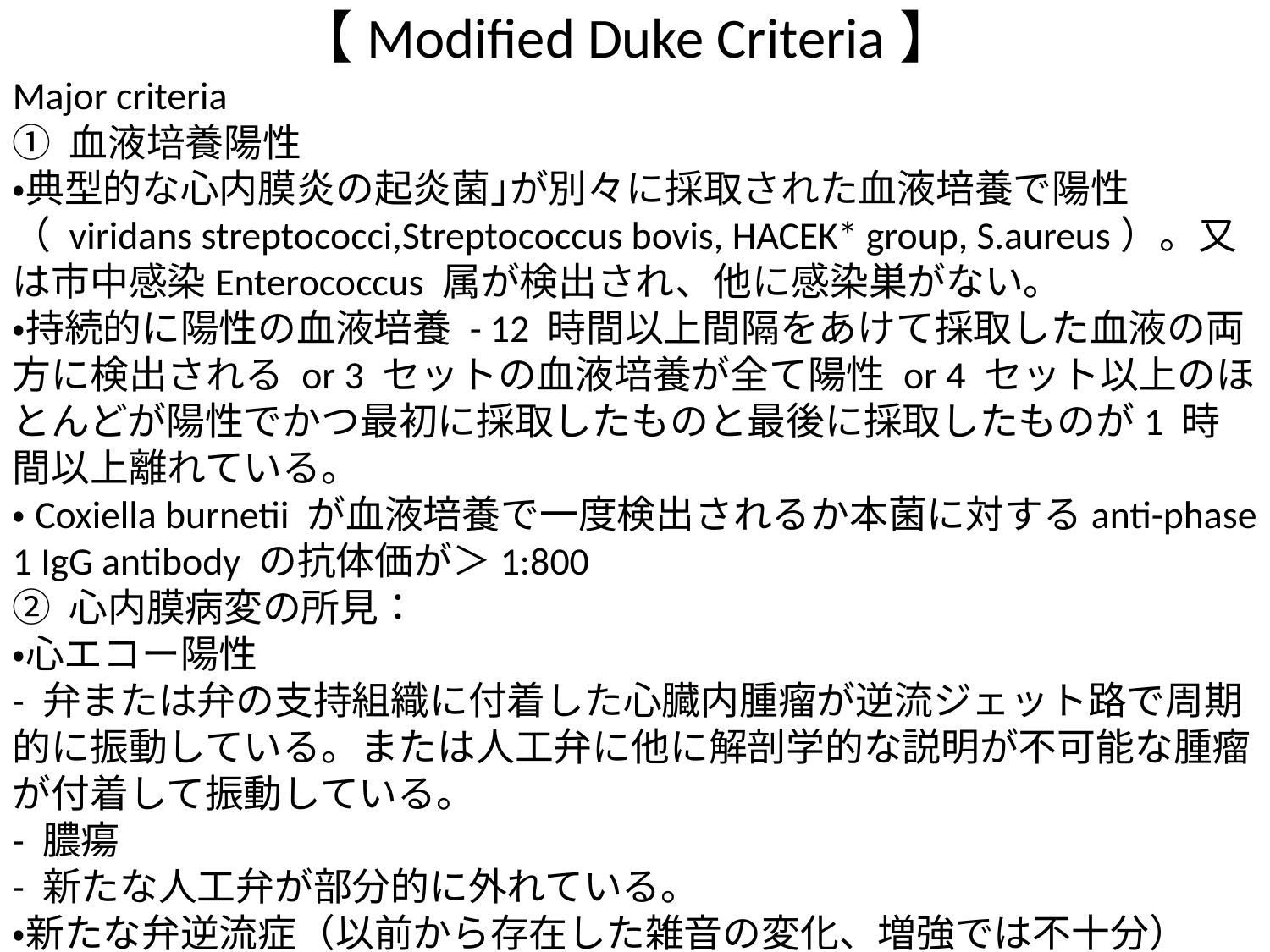

# 【Modified Duke Criteria】
Major criteria
① 血液培養陽性
・典型的な心内膜炎の起炎菌｣が別々に採取された血液培養で陽性（ viridans streptococci,Streptococcus bovis, HACEK* group, S.aureus）。又は市中感染Enterococcus 属が検出され、他に感染巣がない。
・持続的に陽性の血液培養 - 12 時間以上間隔をあけて採取した血液の両方に検出される or 3 セットの血液培養が全て陽性 or 4 セット以上のほとんどが陽性でかつ最初に採取したものと最後に採取したものが1 時間以上離れている。
・Coxiella burnetii が血液培養で一度検出されるか本菌に対するanti-phase 1 IgG antibody の抗体価が＞1:800
② 心内膜病変の所見：
・心エコー陽性
- 弁または弁の支持組織に付着した心臓内腫瘤が逆流ジェット路で周期的に振動している。または人工弁に他に解剖学的な説明が不可能な腫瘤が付着して振動している。
- 膿瘍
- 新たな人工弁が部分的に外れている。
・新たな弁逆流症（以前から存在した雑音の変化、増強では不十分）